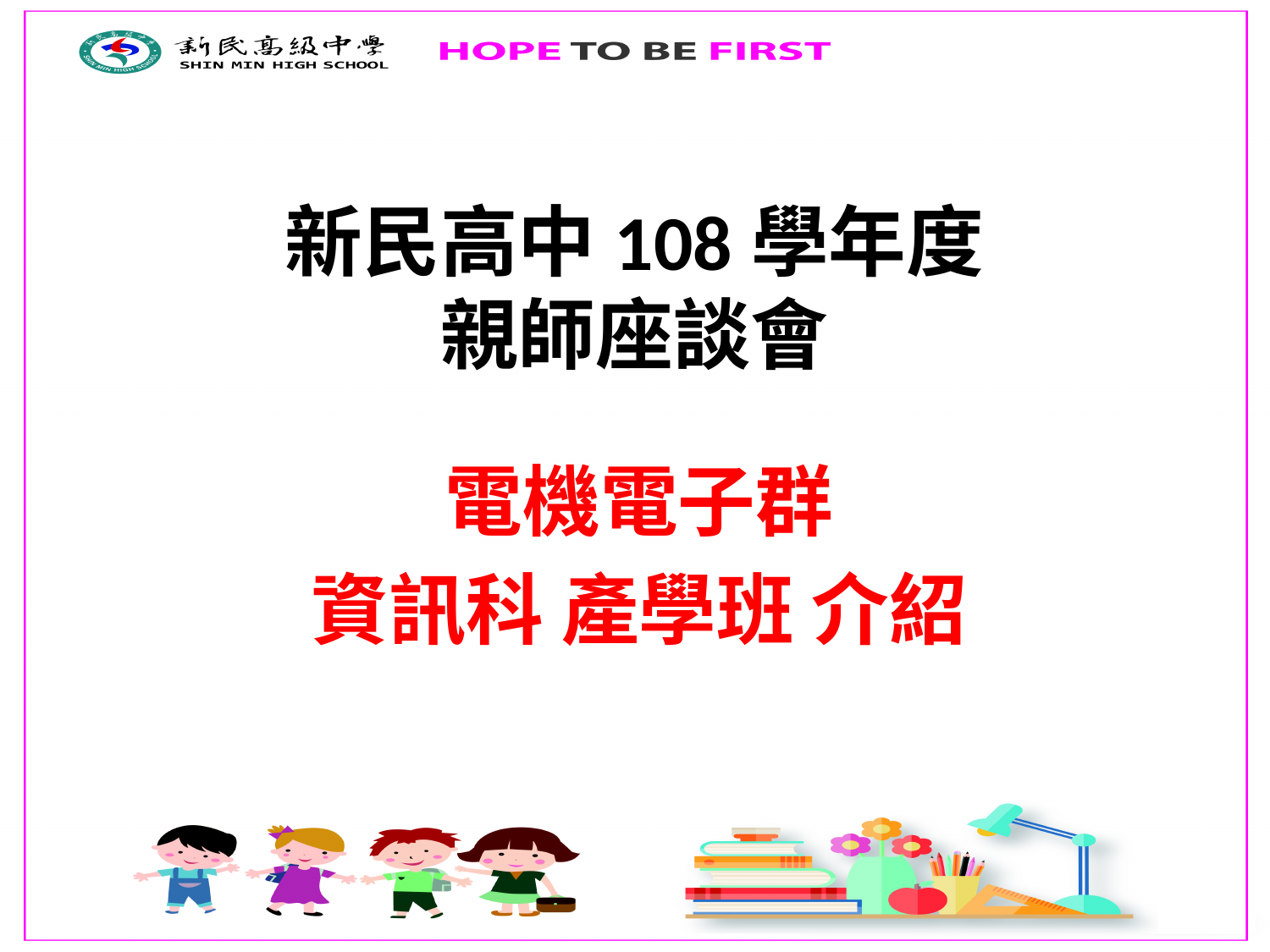

# 新民高中108學年度 親師座談會
電機電子群
資訊科 產學班 介紹